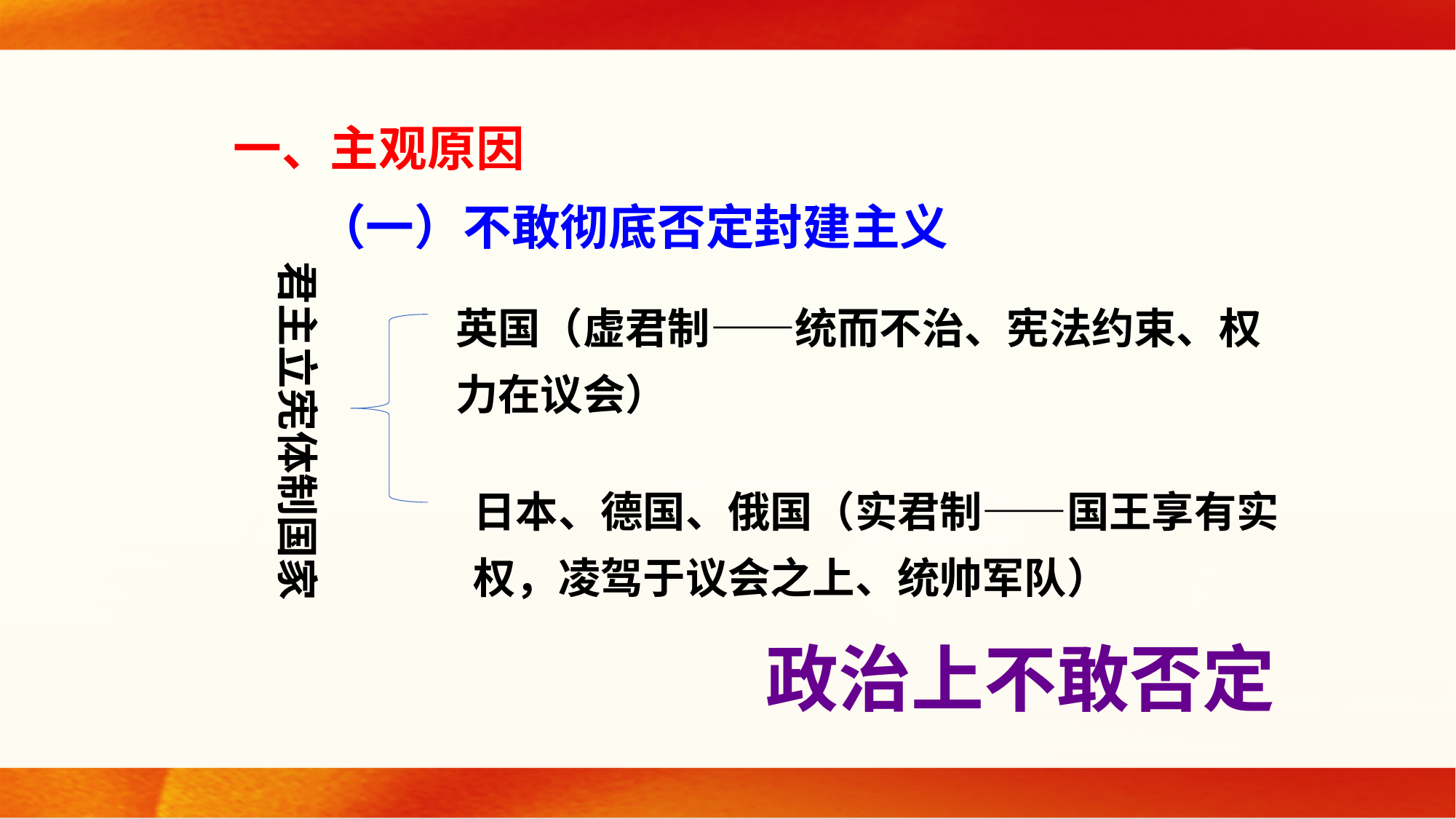

一、主观原因
（一）不敢彻底否定封建主义
君主立宪体制国家
英国（虚君制——统而不治、宪法约束、权力在议会）

日本、德国、俄国（实君制——国王享有实权，凌驾于议会之上、统帅军队）
政治上不敢否定